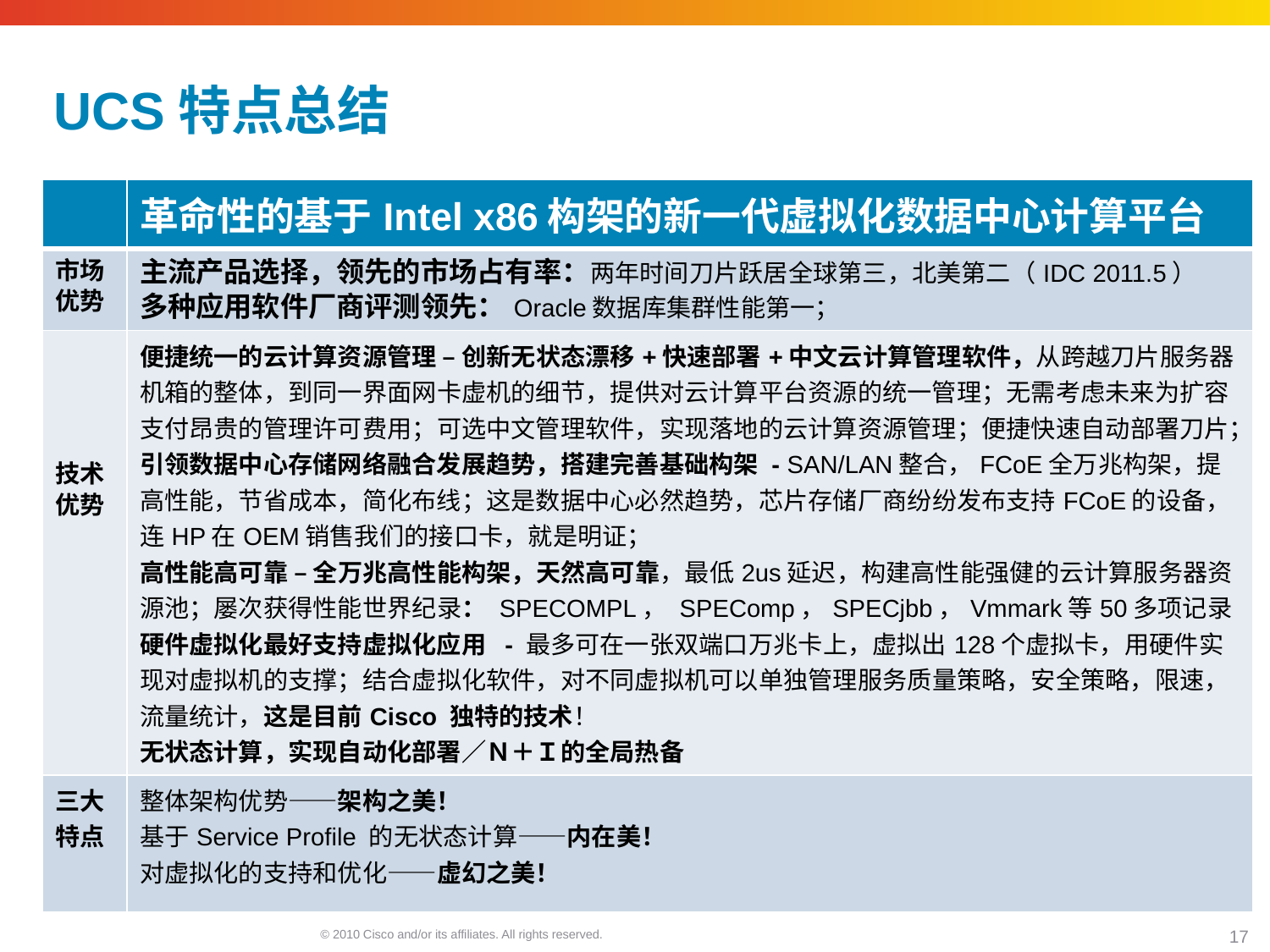

# UCS特点总结
|  | 革命性的基于Intel x86构架的新一代虚拟化数据中心计算平台 |
| --- | --- |
| 市场优势 | 主流产品选择，领先的市场占有率：两年时间刀片跃居全球第三，北美第二（IDC 2011.5） 多种应用软件厂商评测领先：Oracle数据库集群性能第一； |
| 技术优势 | 便捷统一的云计算资源管理 – 创新无状态漂移+快速部署+中文云计算管理软件，从跨越刀片服务器机箱的整体，到同一界面网卡虚机的细节，提供对云计算平台资源的统一管理；无需考虑未来为扩容支付昂贵的管理许可费用；可选中文管理软件，实现落地的云计算资源管理；便捷快速自动部署刀片； 引领数据中心存储网络融合发展趋势，搭建完善基础构架 - SAN/LAN整合，FCoE全万兆构架，提高性能，节省成本，简化布线；这是数据中心必然趋势，芯片存储厂商纷纷发布支持FCoE的设备，连HP在OEM销售我们的接口卡，就是明证； 高性能高可靠 – 全万兆高性能构架，天然高可靠，最低2us延迟，构建高性能强健的云计算服务器资源池；屡次获得性能世界纪录： SPECOMPL， SPEComp，SPECjbb，Vmmark等50多项记录 硬件虚拟化最好支持虚拟化应用 - 最多可在一张双端口万兆卡上，虚拟出128个虚拟卡，用硬件实现对虚拟机的支撑；结合虚拟化软件，对不同虚拟机可以单独管理服务质量策略，安全策略，限速，流量统计，这是目前Cisco 独特的技术！ 无状态计算，实现自动化部署／Ｎ＋Ｉ的全局热备 |
| 三大特点 | 整体架构优势——架构之美！ 基于Service Profile 的无状态计算——内在美！ 对虚拟化的支持和优化——虚幻之美！ |